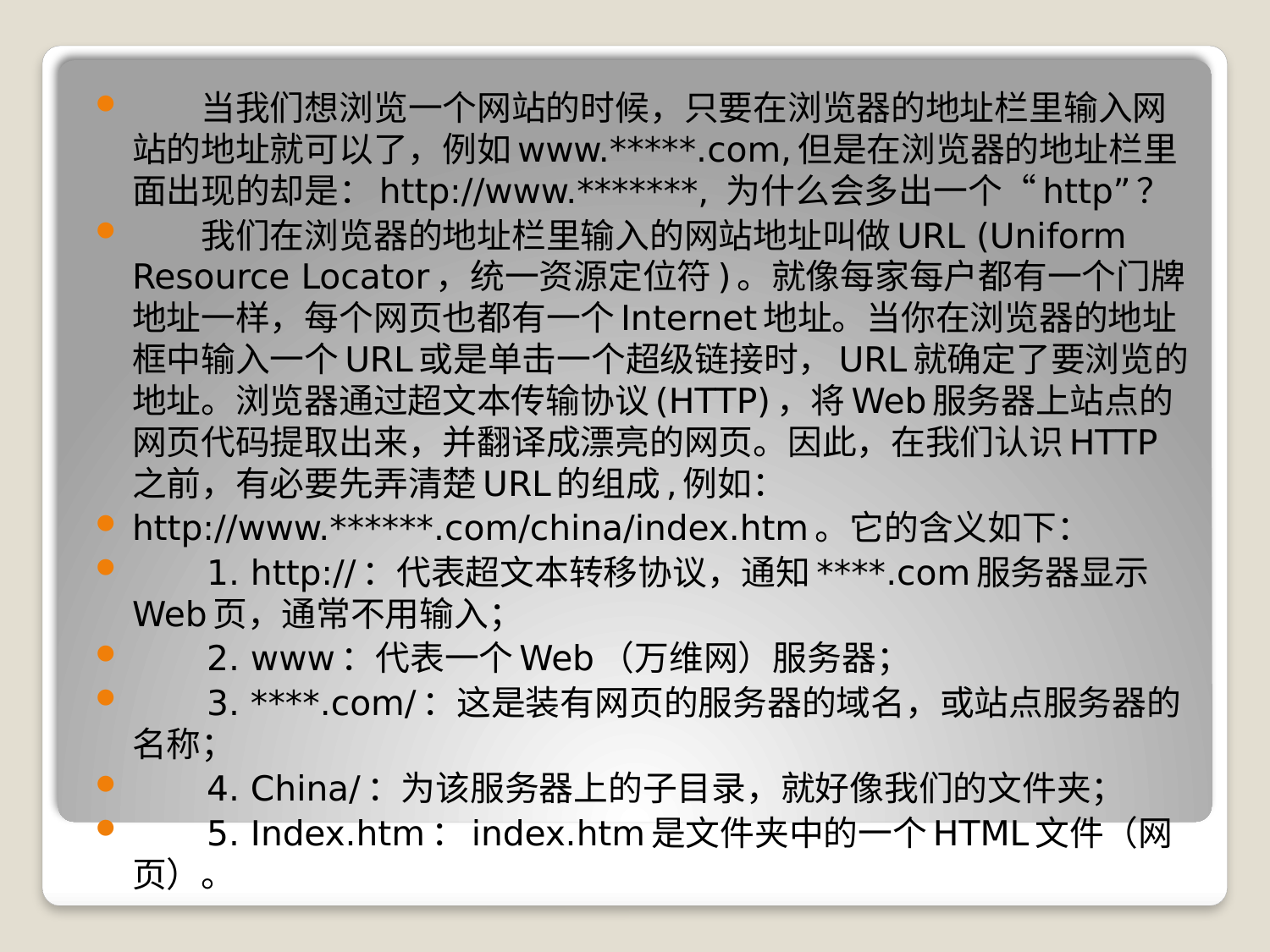

当我们想浏览一个网站的时候，只要在浏览器的地址栏里输入网站的地址就可以了，例如www.*****.com,但是在浏览器的地址栏里面出现的却是：http://www.*******, 为什么会多出一个“http”？
　　我们在浏览器的地址栏里输入的网站地址叫做URL (Uniform Resource Locator，统一资源定位符)。就像每家每户都有一个门牌地址一样，每个网页也都有一个Internet地址。当你在浏览器的地址框中输入一个URL或是单击一个超级链接时，URL就确定了要浏览的地址。浏览器通过超文本传输协议(HTTP)，将Web服务器上站点的网页代码提取出来，并翻译成漂亮的网页。因此，在我们认识HTTP之前，有必要先弄清楚URL的组成,例如：
http://www.******.com/china/index.htm。它的含义如下：
　　1. http://：代表超文本转移协议，通知****.com服务器显示Web页，通常不用输入；
　　2. www：代表一个Web（万维网）服务器；
　　3. ****.com/：这是装有网页的服务器的域名，或站点服务器的名称；
　　4. China/：为该服务器上的子目录，就好像我们的文件夹；
　　5. Index.htm：index.htm是文件夹中的一个HTML文件（网页）。